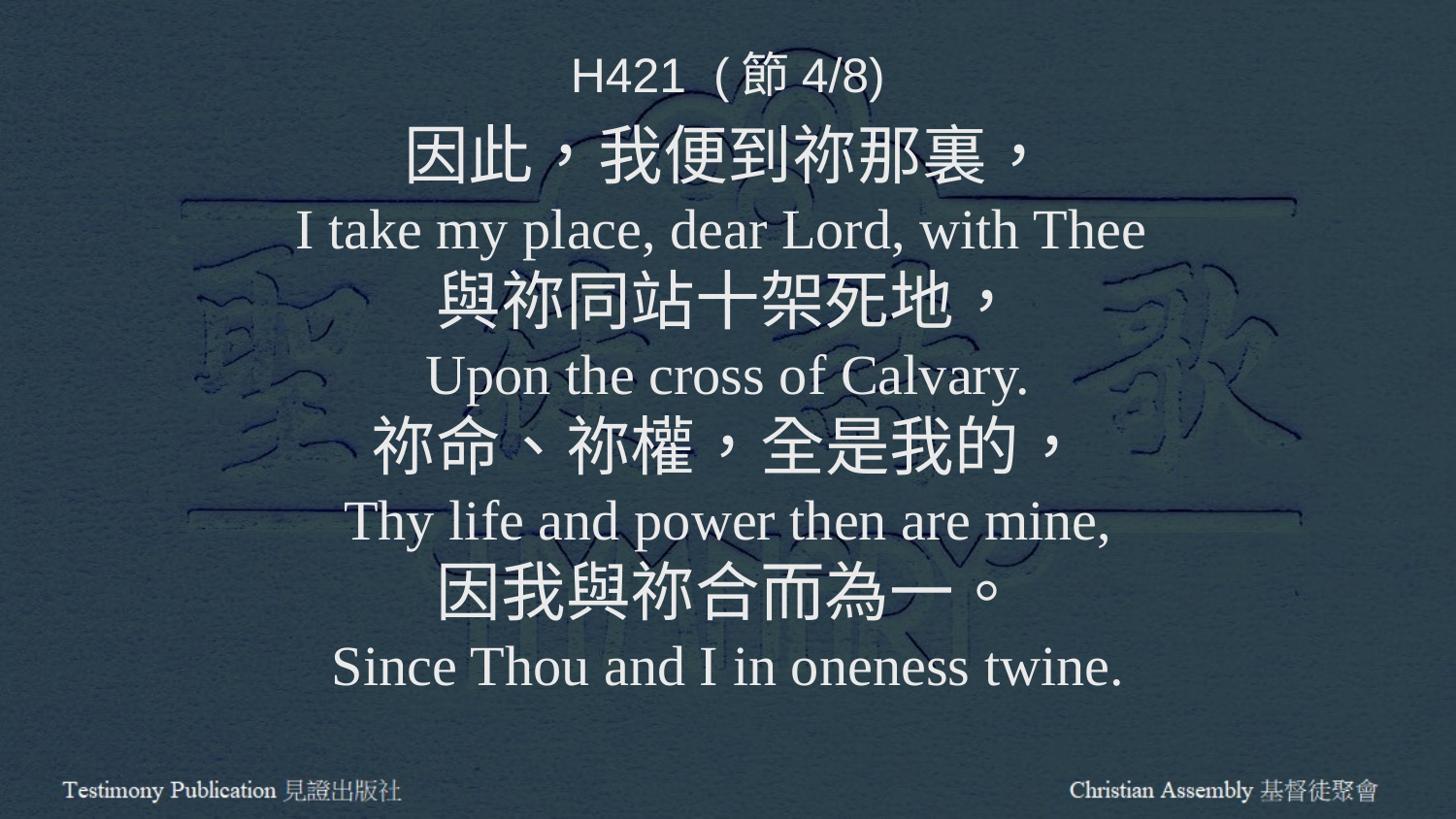

H421  (節4/8)
因此，我便到祢那裏，
I take my place, dear Lord, with Thee
與祢同站十架死地，
Upon the cross of Calvary.
祢命、祢權，全是我的，
Thy life and power then are mine,
因我與祢合而為一。
Since Thou and I in oneness twine.